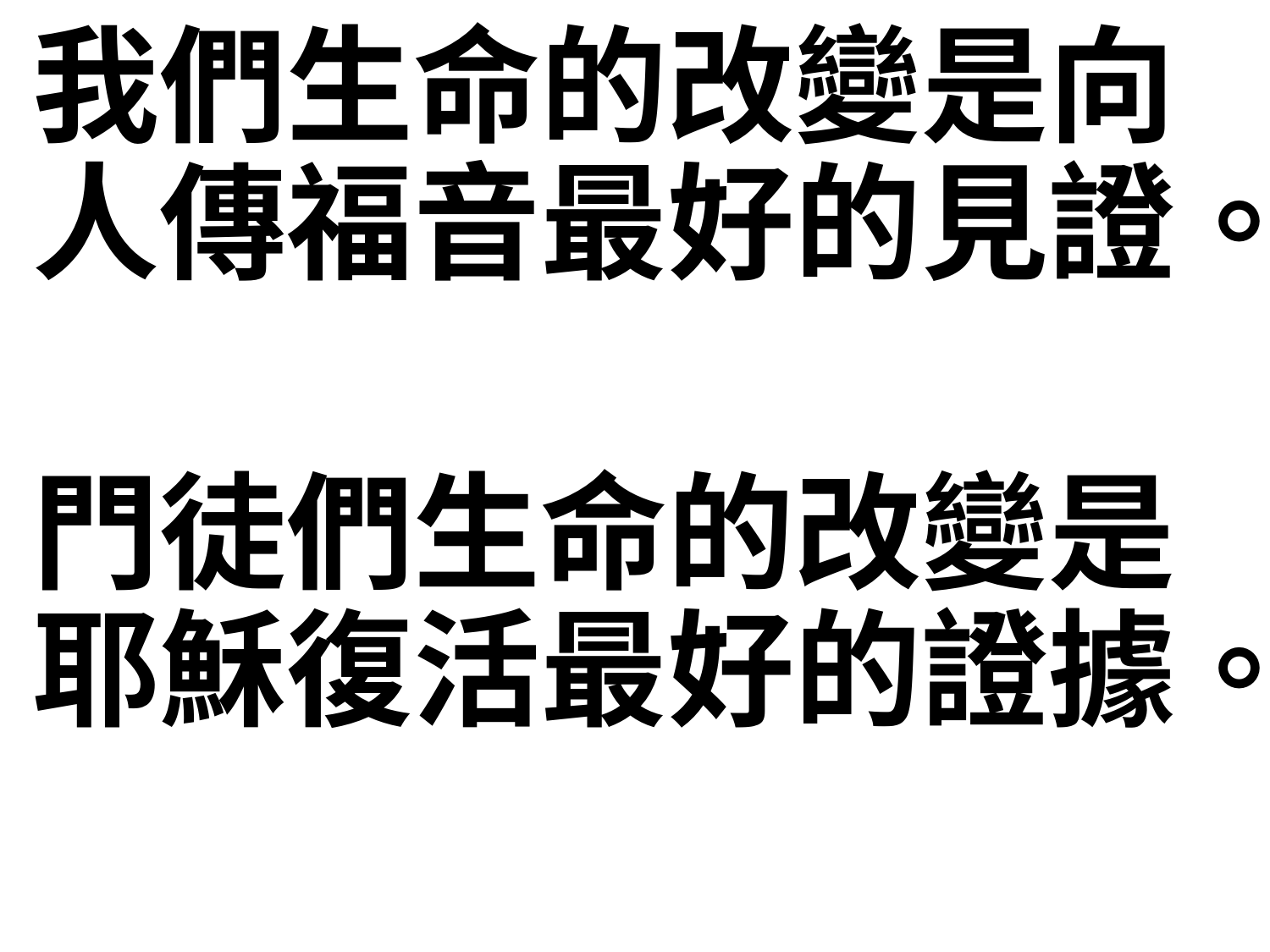

我們生命的改變是向人傳福音最好的見證。

門徒們生命的改變是耶穌復活最好的證據。